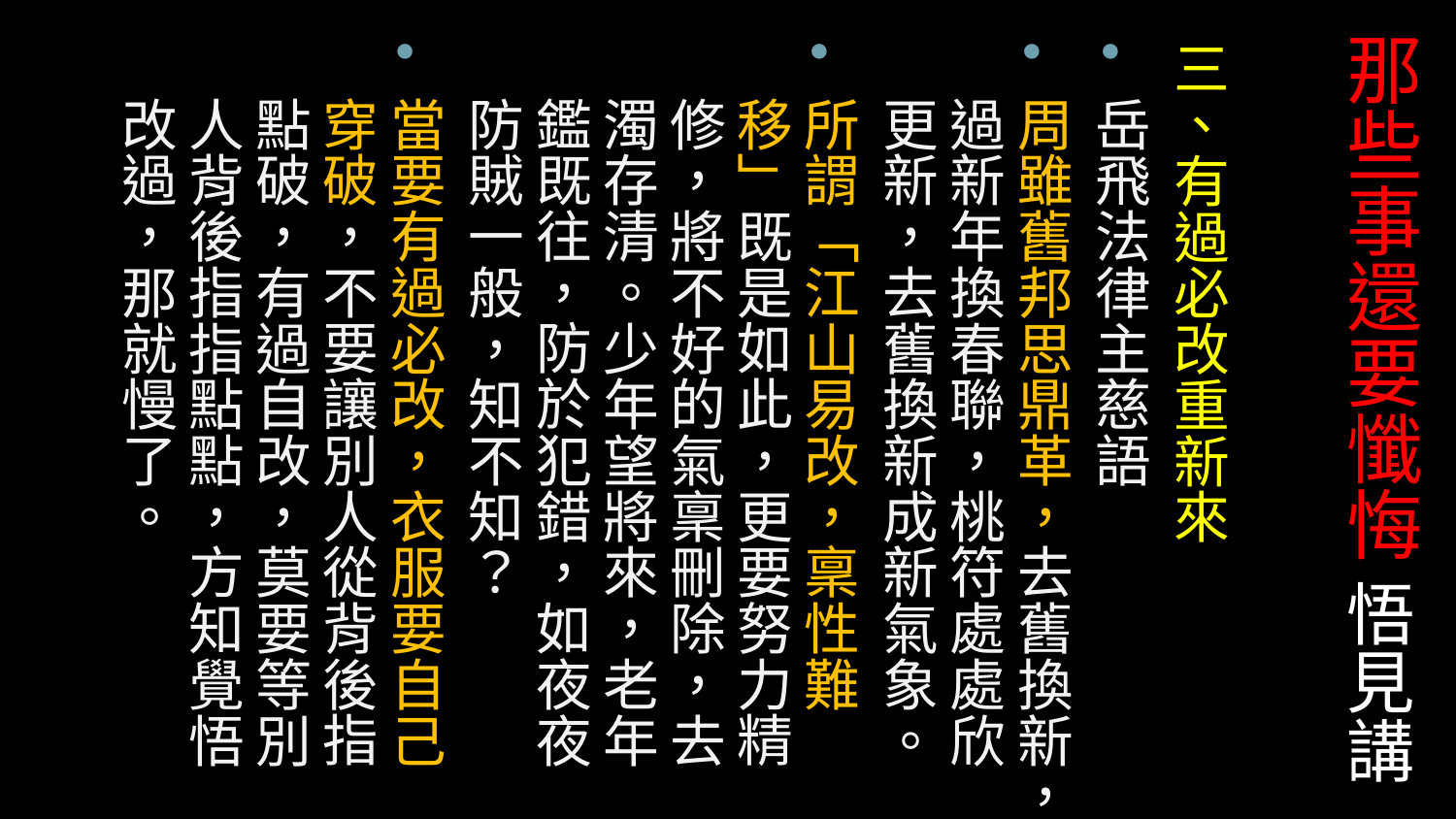

三、有過必改重新來
岳飛法律主慈語
周雖舊邦思鼎革，去舊換新，過新年換春聯，桃符處處欣更新，去舊換新成新氣象。
所謂「江山易改，稟性難移」既是如此，更要努力精修，將不好的氣稟刪除，去濁存清。少年望將來，老年鑑既往，防於犯錯，如夜夜防賊一般，知不知？
當要有過必改，衣服要自己穿破，不要讓別人從背後指點破，有過自改，莫要等別人背後指指點點，方知覺悟改過，那就慢了。

# 那些事還要懺悔 悟見講